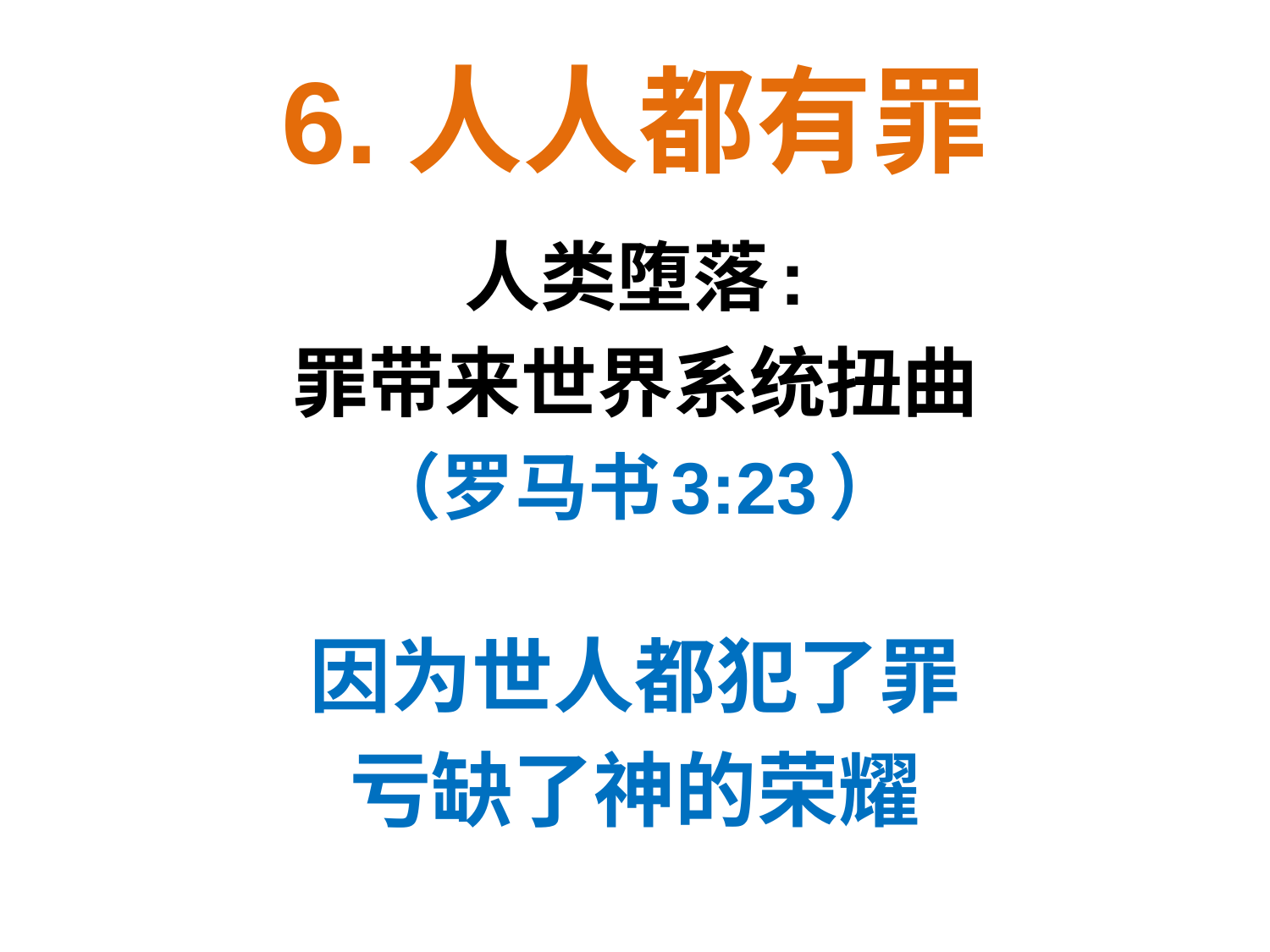

# 6.人人都有罪
人类堕落:
罪带来世界系统扭曲
（罗马书3:23）

因为世人都犯了罪
亏缺了神的荣耀